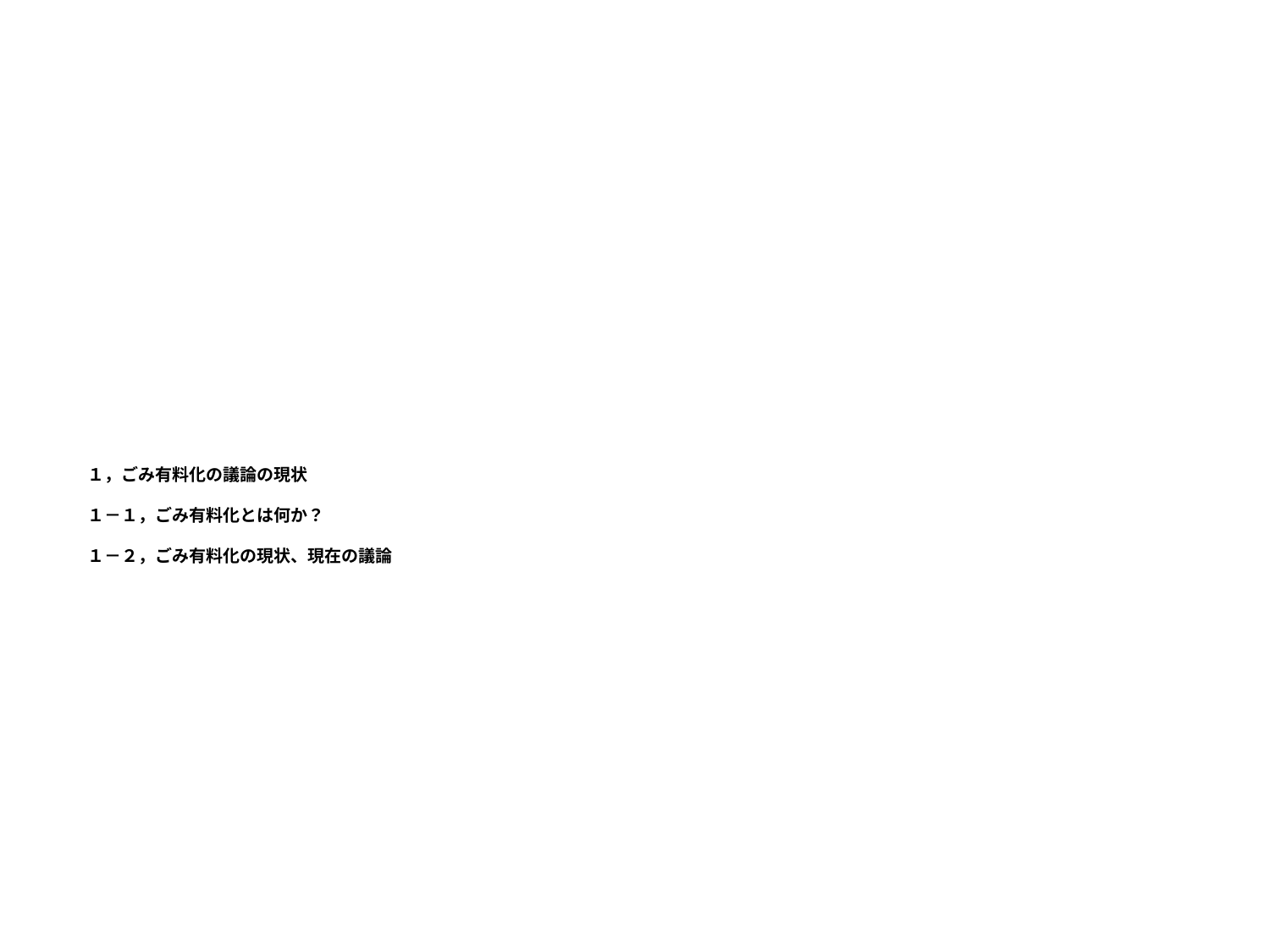

# １，ごみ有料化の議論の現状 １－１，ごみ有料化とは何か？ １－２，ごみ有料化の現状、現在の議論